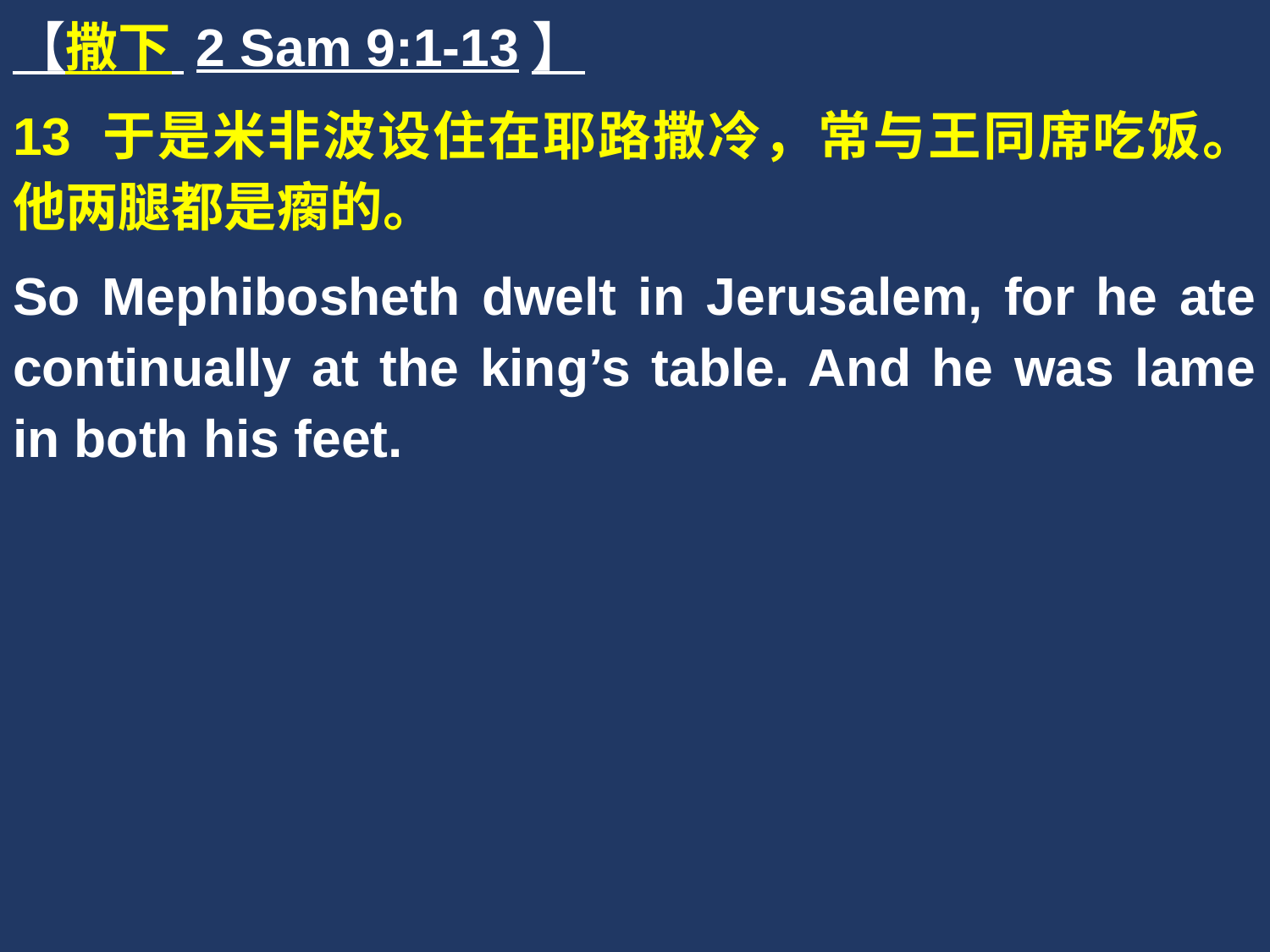

【撒下 2 Sam 9:1-13】
13 于是米非波设住在耶路撒冷，常与王同席吃饭。他两腿都是瘸的。
So Mephibosheth dwelt in Jerusalem, for he ate continually at the king’s table. And he was lame in both his feet.